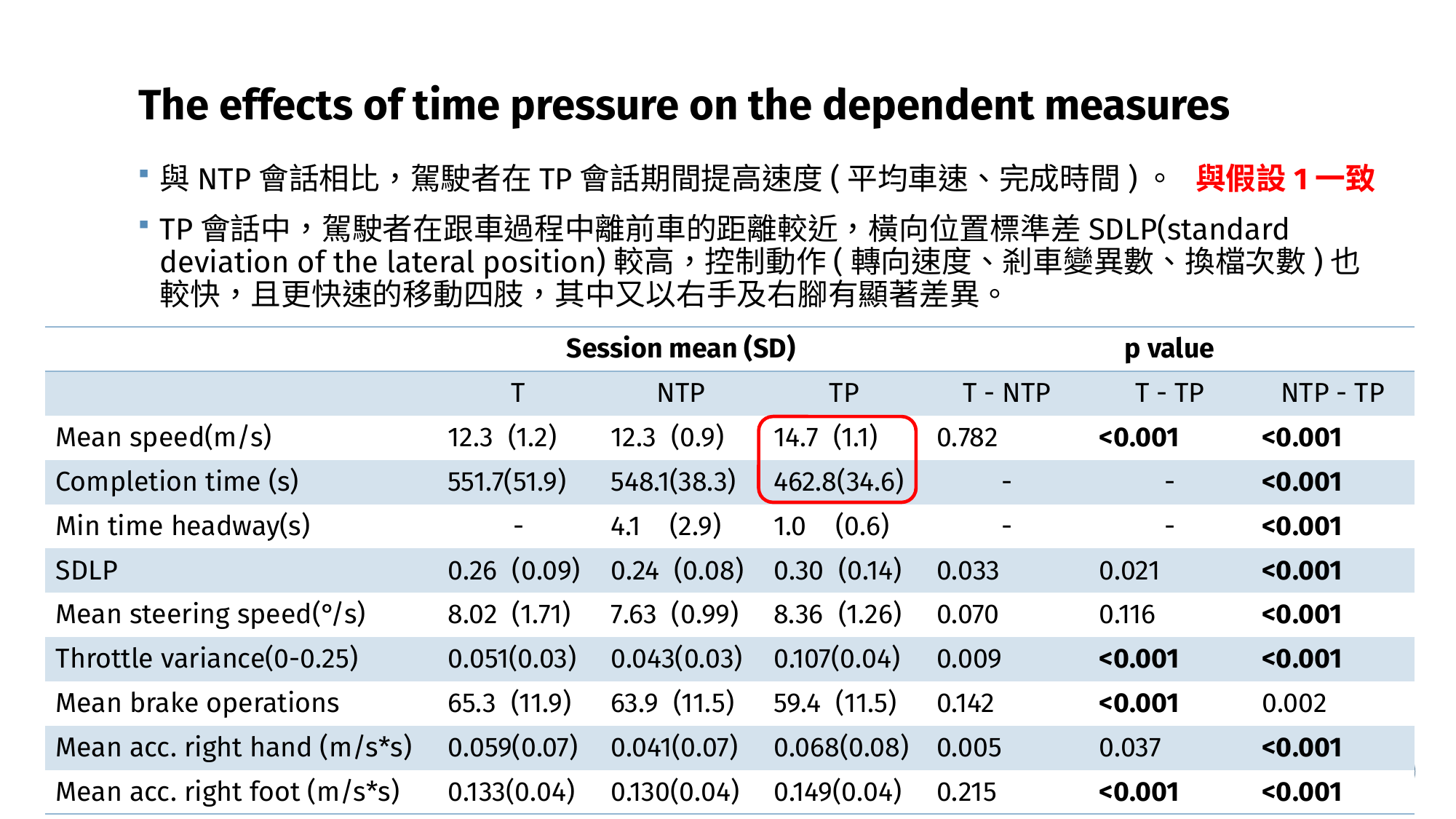

# The effects of time pressure on the dependent measures
與NTP會話相比，駕駛者在TP會話期間提高速度(平均車速、完成時間)。   與假設1一致
TP會話中，駕駛者在跟車過程中離前車的距離較近，橫向位置標準差SDLP(standard deviation of the lateral position)較高，控制動作(轉向速度、剎車變異數、換檔次數)也較快，且更快速的移動四肢，其中又以右手及右腳有顯著差異。
|  | Session mean (SD) |  |  | p value |  |  |
| --- | --- | --- | --- | --- | --- | --- |
|  | T | NTP | TP | T - NTP | T - TP | NTP - TP |
| Mean speed(m/s) | 12.3 (1.2) | 12.3 (0.9) | 14.7 (1.1) | 0.782 | <0.001 | <0.001 |
| Completion time (s) | 551.7(51.9) | 548.1(38.3) | 462.8(34.6) | - | - | <0.001 |
| Min time headway(s) | - | 4.1 (2.9) | 1.0 (0.6) | - | - | <0.001 |
| SDLP | 0.26 (0.09) | 0.24 (0.08) | 0.30 (0.14) | 0.033 | 0.021 | <0.001 |
| Mean steering speed(°/s) | 8.02 (1.71) | 7.63 (0.99) | 8.36 (1.26) | 0.070 | 0.116 | <0.001 |
| Throttle variance(0-0.25) | 0.051(0.03) | 0.043(0.03) | 0.107(0.04) | 0.009 | <0.001 | <0.001 |
| Mean brake operations | 65.3 (11.9) | 63.9 (11.5) | 59.4 (11.5) | 0.142 | <0.001 | 0.002 |
| Mean acc. right hand (m/s\*s) | 0.059(0.07) | 0.041(0.07) | 0.068(0.08) | 0.005 | 0.037 | <0.001 |
| Mean acc. right foot (m/s\*s) | 0.133(0.04) | 0.130(0.04) | 0.149(0.04) | 0.215 | <0.001 | <0.001 |

18